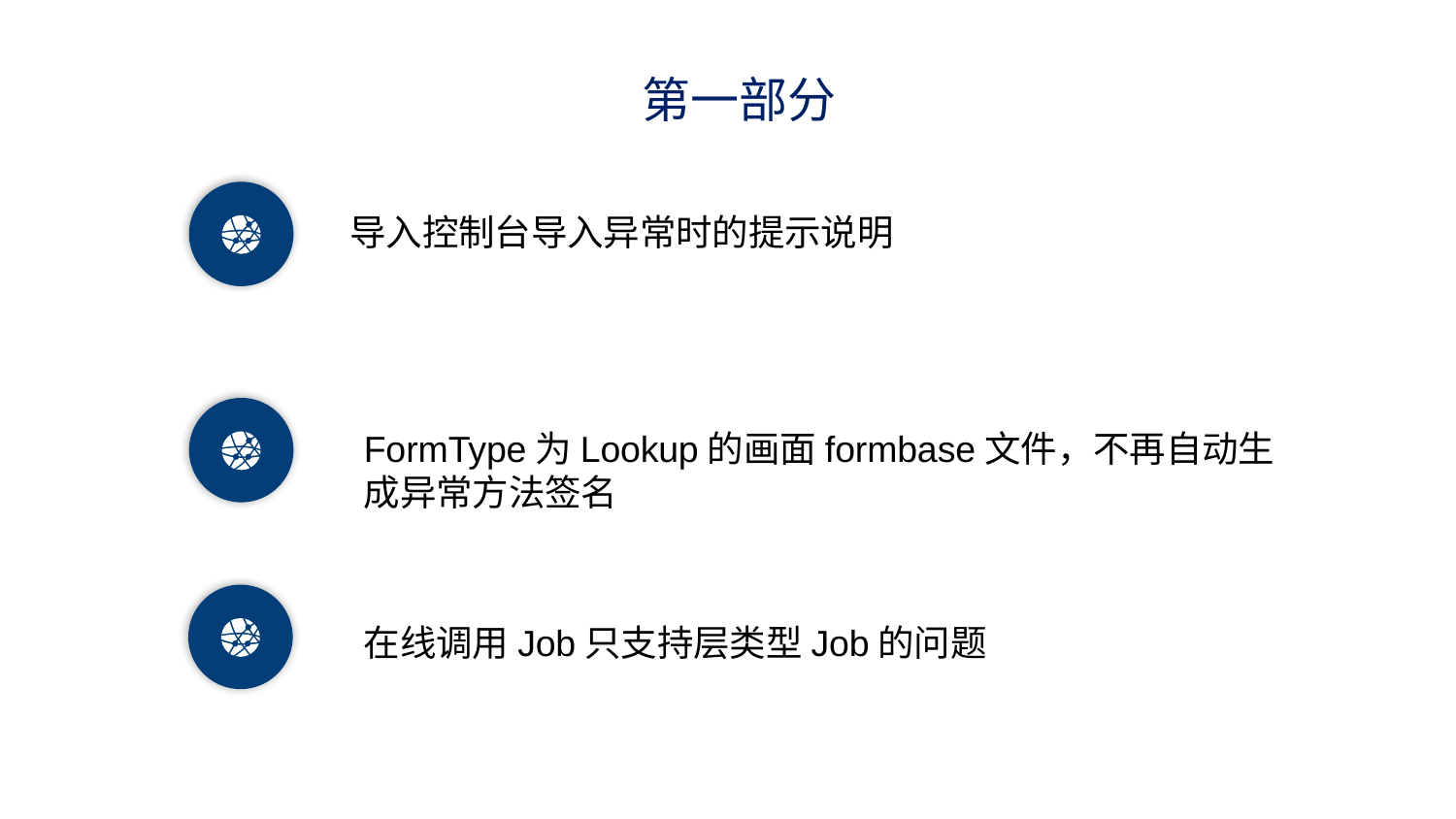

第一部分

导入控制台导入异常时的提示说明

FormType为Lookup的画面formbase文件，不再自动生成异常方法签名

在线调用Job只支持层类型Job的问题